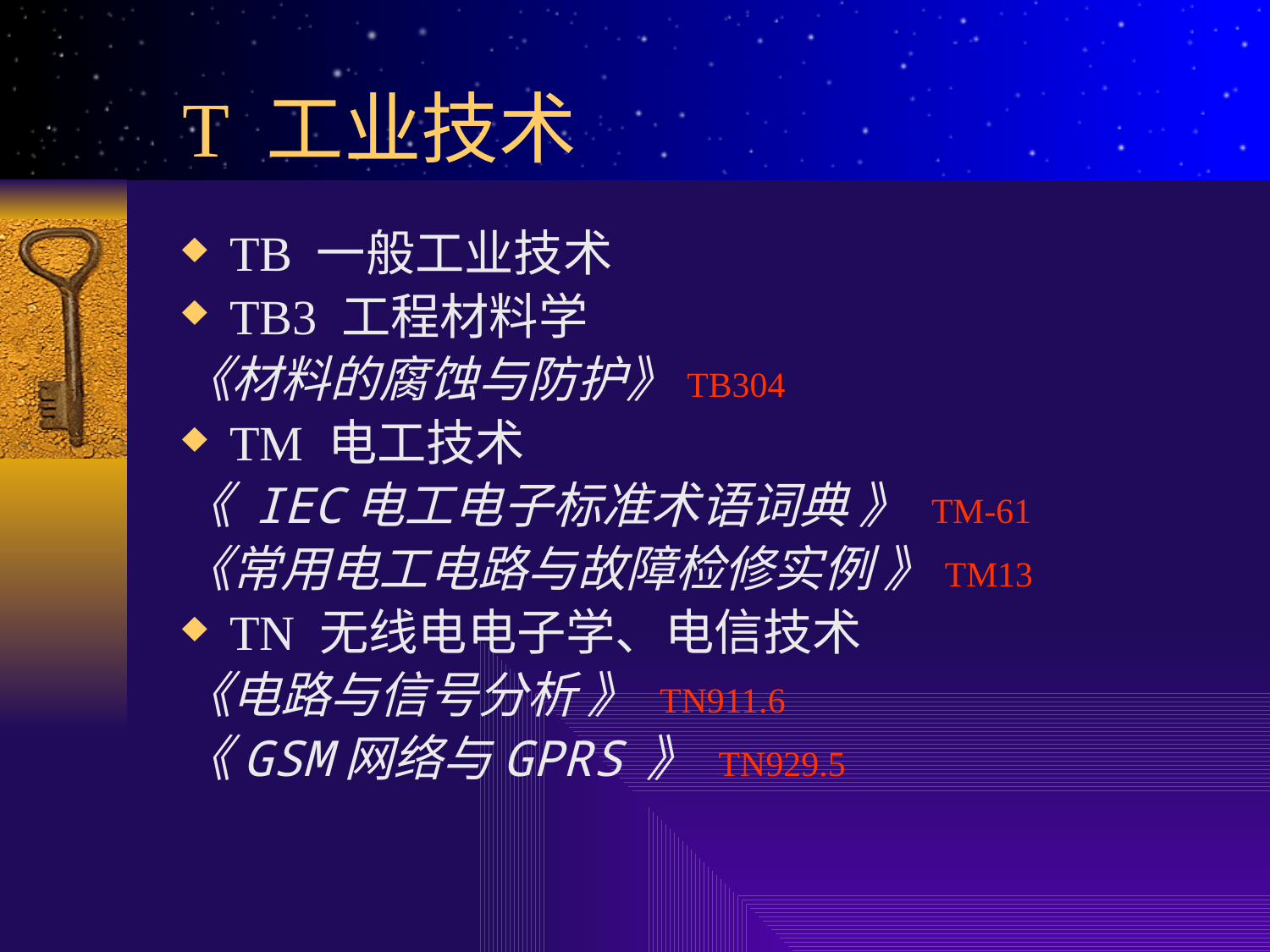

# T 工业技术
TB 一般工业技术
TB3 工程材料学
《材料的腐蚀与防护》TB304
TM 电工技术
《 IEC电工电子标准术语词典 》 TM-61
《常用电工电路与故障检修实例 》TM13
TN 无线电电子学、电信技术
《电路与信号分析 》 TN911.6
《GSM网络与GPRS 》 TN929.5